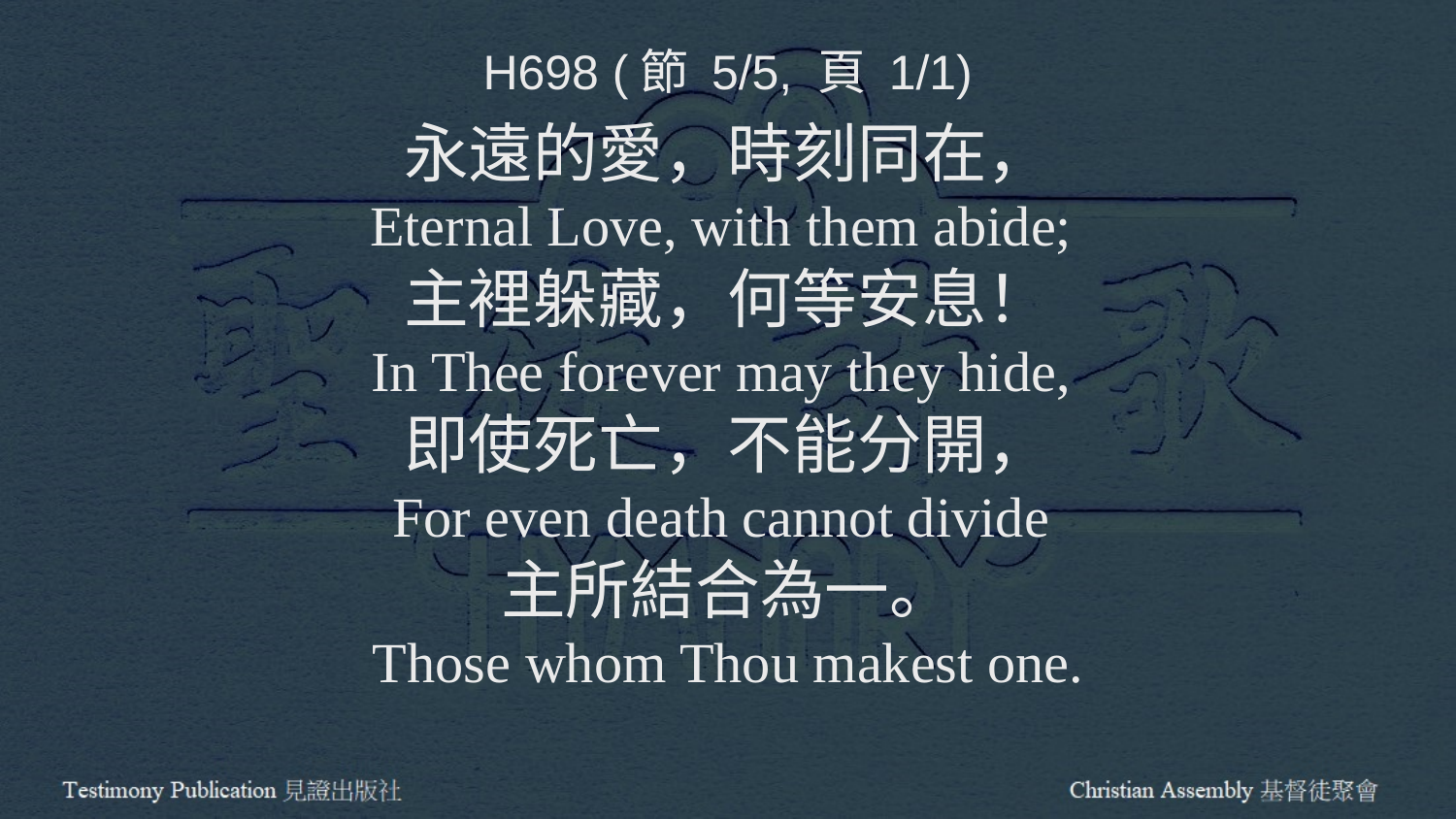

H698 (節 5/5, 頁 1/1)
永遠的愛，時刻同在，
Eternal Love, with them abide;
主裡躲藏，何等安息！
In Thee forever may they hide,
即使死亡，不能分開，
For even death cannot divide
主所結合為一。
Those whom Thou makest one.